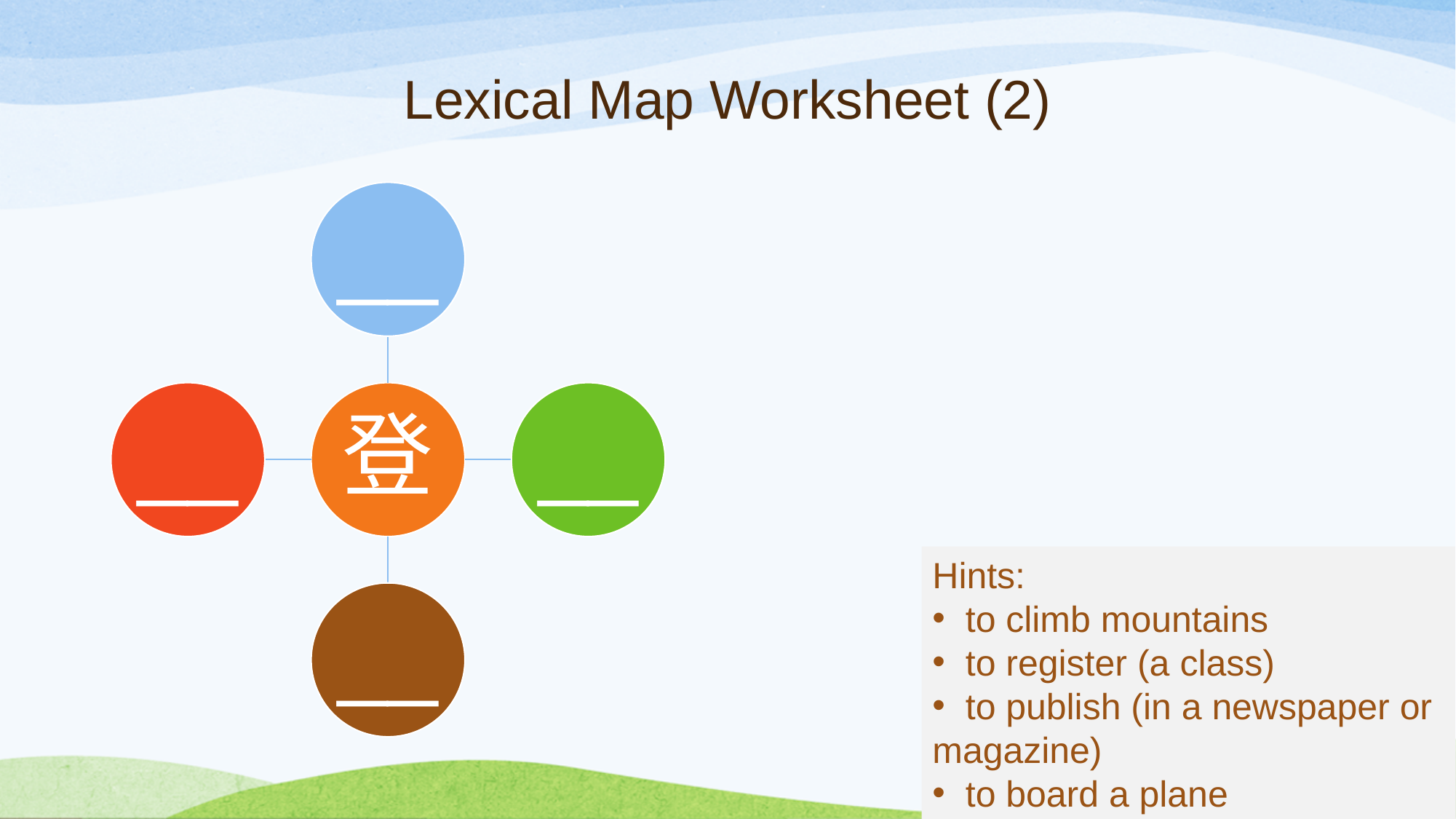

# Lexical Map Worksheet (2)
登

__

__

__

__
Hints:
  to climb mountains
  to register (a class)
  to publish (in a newspaper or magazine)
  to board a plane